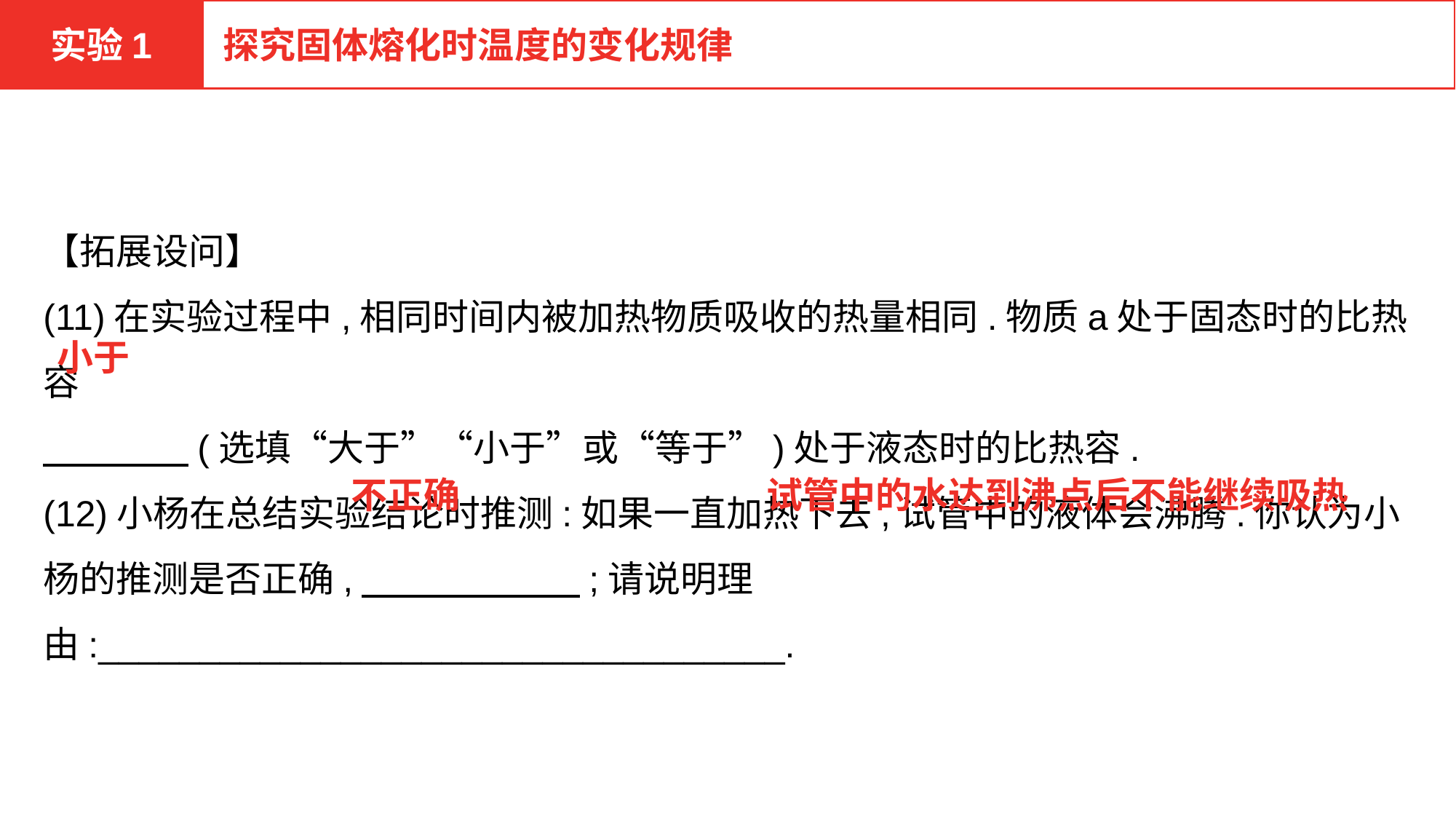

实验1
探究固体熔化时温度的变化规律
【拓展设问】
(11)在实验过程中,相同时间内被加热物质吸收的热量相同.物质a处于固态时的比热容
　　　　(选填“大于”“小于”或“等于”)处于液态时的比热容.
(12)小杨在总结实验结论时推测:如果一直加热下去,试管中的液体会沸腾.你认为小杨的推测是否正确,　　　　　　;请说明理由:__________________________________.

小于
不正确
试管中的水达到沸点后不能继续吸热